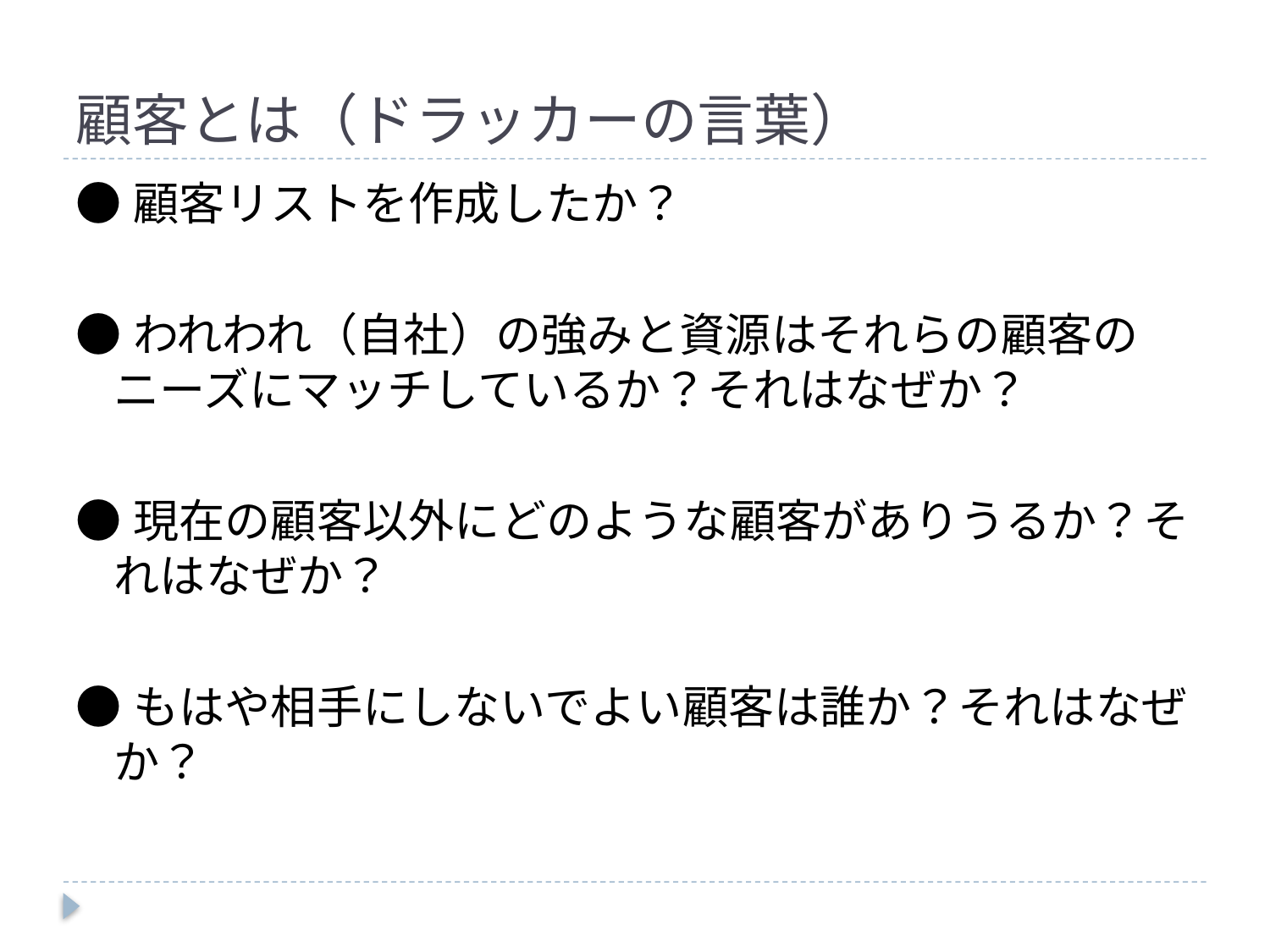

# 顧客とは（ドラッカーの言葉）
●顧客リストを作成したか？

●われわれ（自社）の強みと資源はそれらの顧客のニーズにマッチしているか？それはなぜか？

●現在の顧客以外にどのような顧客がありうるか？それはなぜか？

●もはや相手にしないでよい顧客は誰か？それはなぜか？